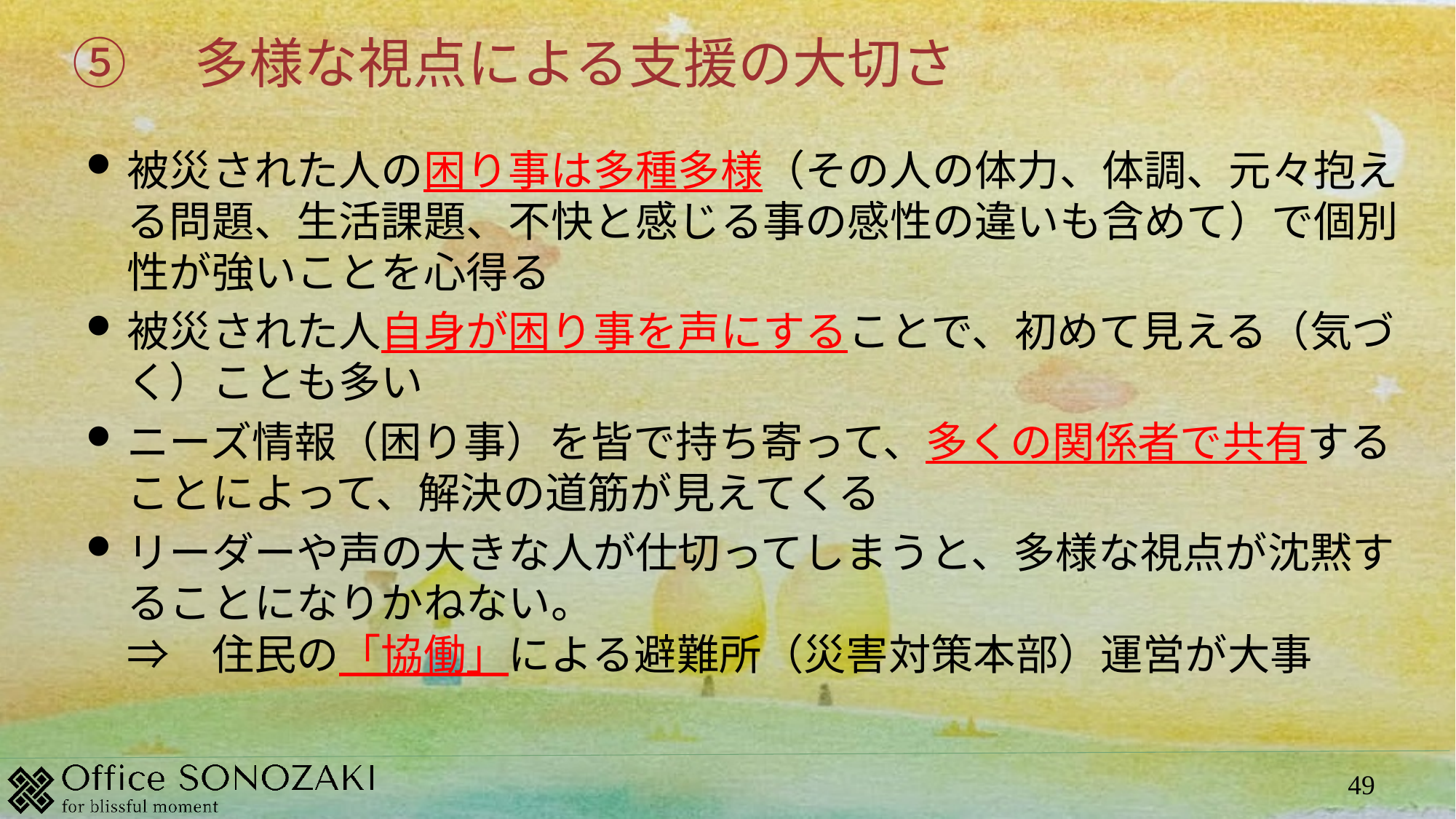

⑤　多様な視点による支援の大切さ
被災された人の困り事は多種多様（その人の体力、体調、元々抱える問題、生活課題、不快と感じる事の感性の違いも含めて）で個別性が強いことを心得る
被災された人自身が困り事を声にすることで、初めて見える（気づく）ことも多い
ニーズ情報（困り事）を皆で持ち寄って、多くの関係者で共有することによって、解決の道筋が見えてくる
リーダーや声の大きな人が仕切ってしまうと、多様な視点が沈黙することになりかねない。
⇒　住民の「協働」による避難所（災害対策本部）運営が大事
49